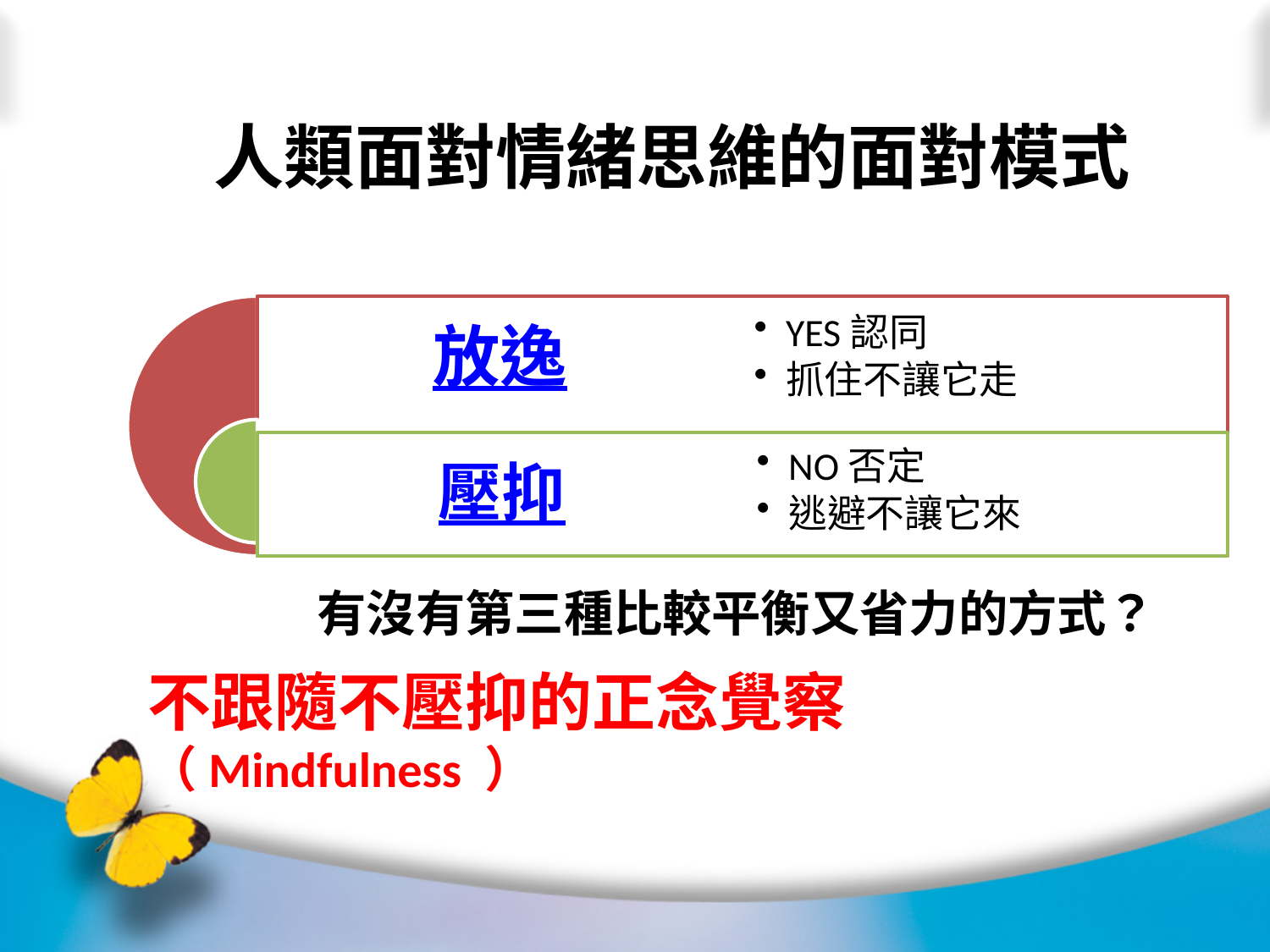

人類面對情緒思維的面對模式
放逸

YES認同
抓住不讓它走

NO否定
逃避不讓它來
壓抑
有沒有第三種比較平衡又省力的方式？
不跟隨不壓抑的正念覺察（Mindfulness ）